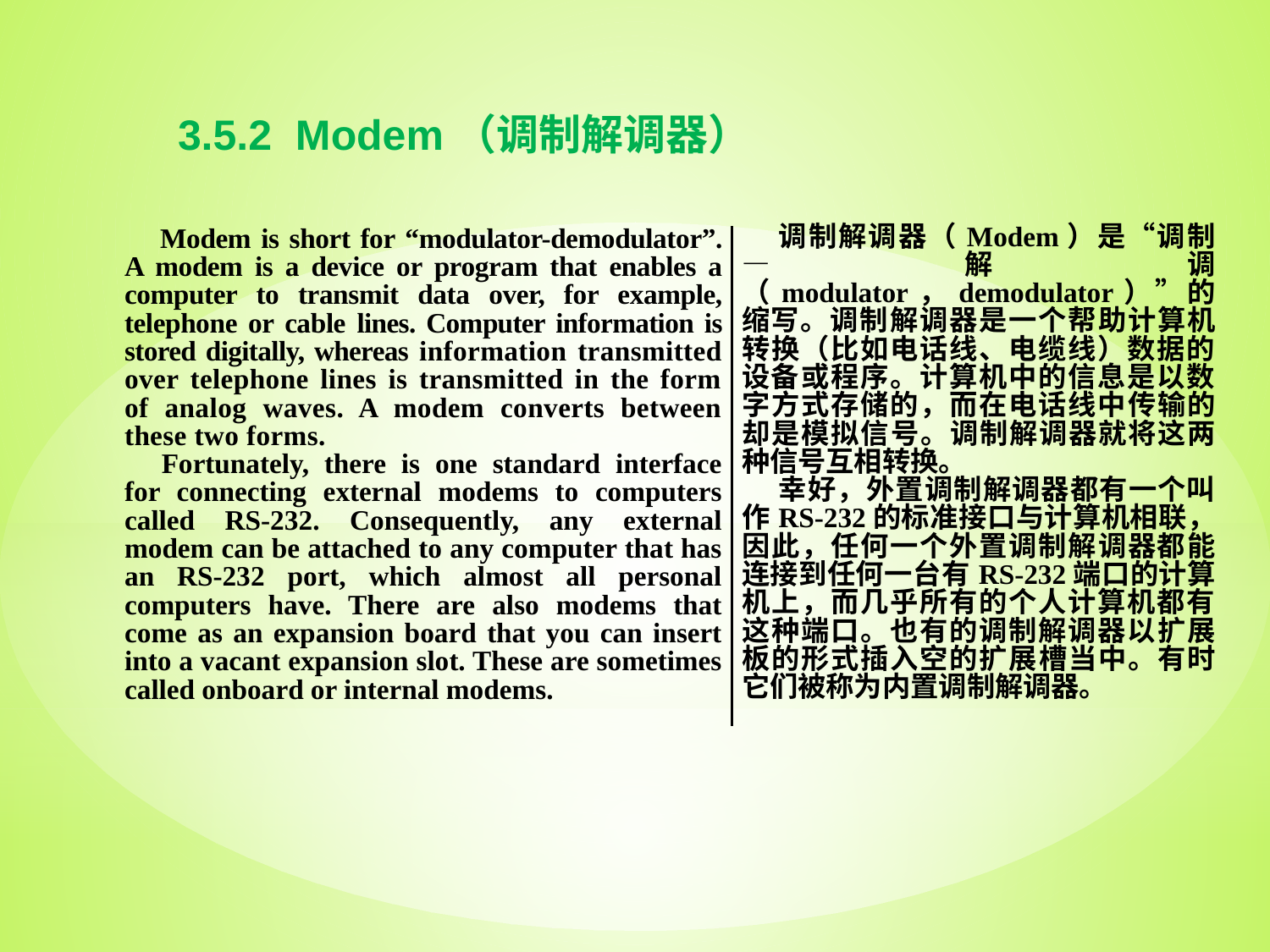

3.5.2  Modem（调制解调器）

| Modem is short for “modulator-demodulator”. A modem is a device or program that enables a computer to transmit data over, for example, telephone or cable lines. Computer information is stored digitally, whereas information transmitted over telephone lines is transmitted in the form of analog waves. A modem converts between these two forms. Fortunately, there is one standard interface for connecting external modems to computers called RS-232. Consequently, any external modem can be attached to any computer that has an RS-232 port, which almost all personal computers have. There are also modems that come as an expansion board that you can insert into a vacant expansion slot. These are sometimes called onboard or internal modems. | 调制解调器（Modem）是“调制—解调（modulator，demodulator）”的缩写。调制解调器是一个帮助计算机转换（比如电话线、电缆线）数据的设备或程序。计算机中的信息是以数字方式存储的，而在电话线中传输的却是模拟信号。调制解调器就将这两种信号互相转换。 幸好，外置调制解调器都有一个叫作RS-232的标准接口与计算机相联，因此，任何一个外置调制解调器都能连接到任何一台有RS-232端口的计算机上，而几乎所有的个人计算机都有这种端口。也有的调制解调器以扩展板的形式插入空的扩展槽当中。有时它们被称为内置调制解调器。 |
| --- | --- |